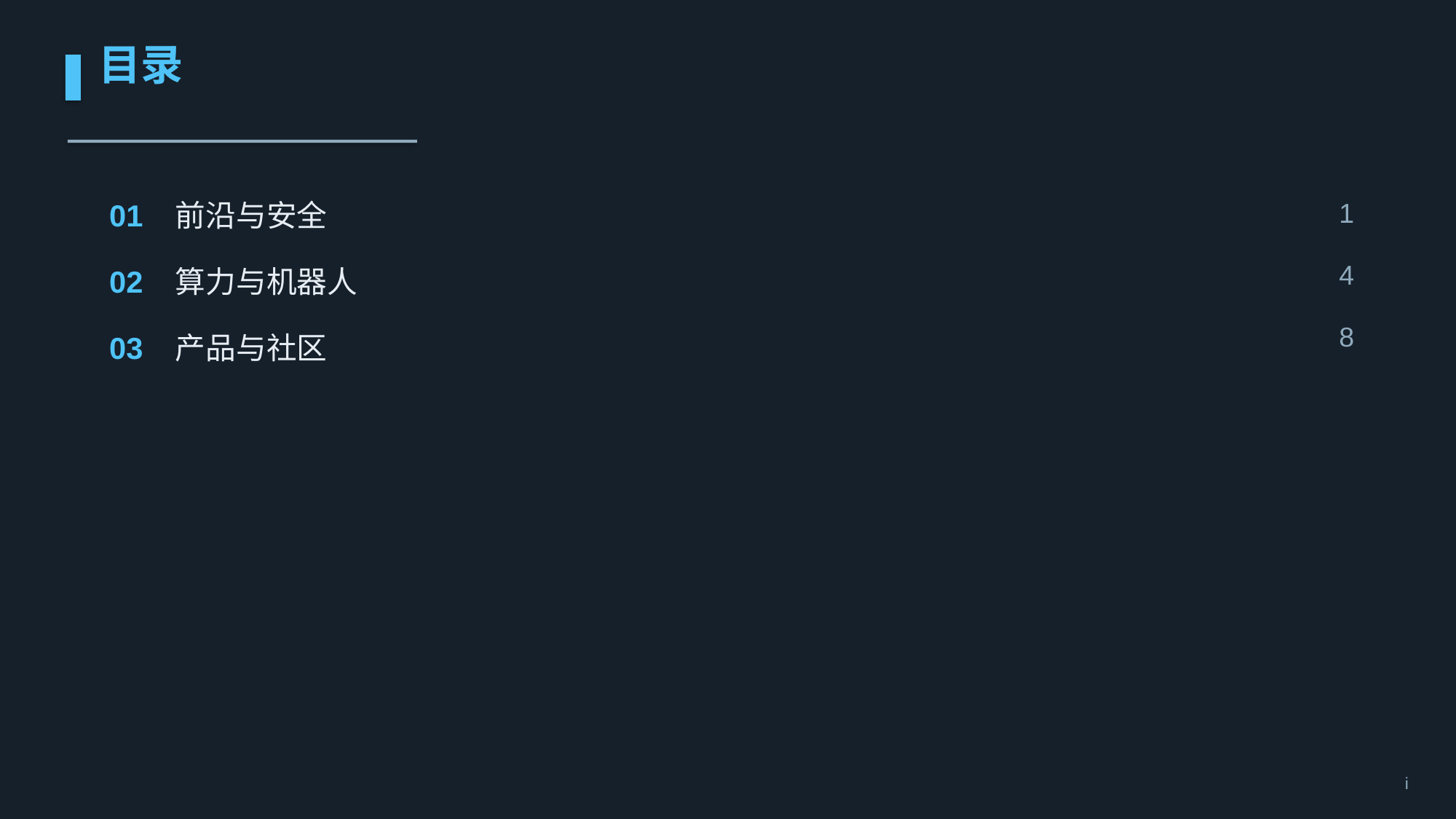

目录

01   前沿与安全
02   算力与机器人
03   产品与社区
1
4
8
i